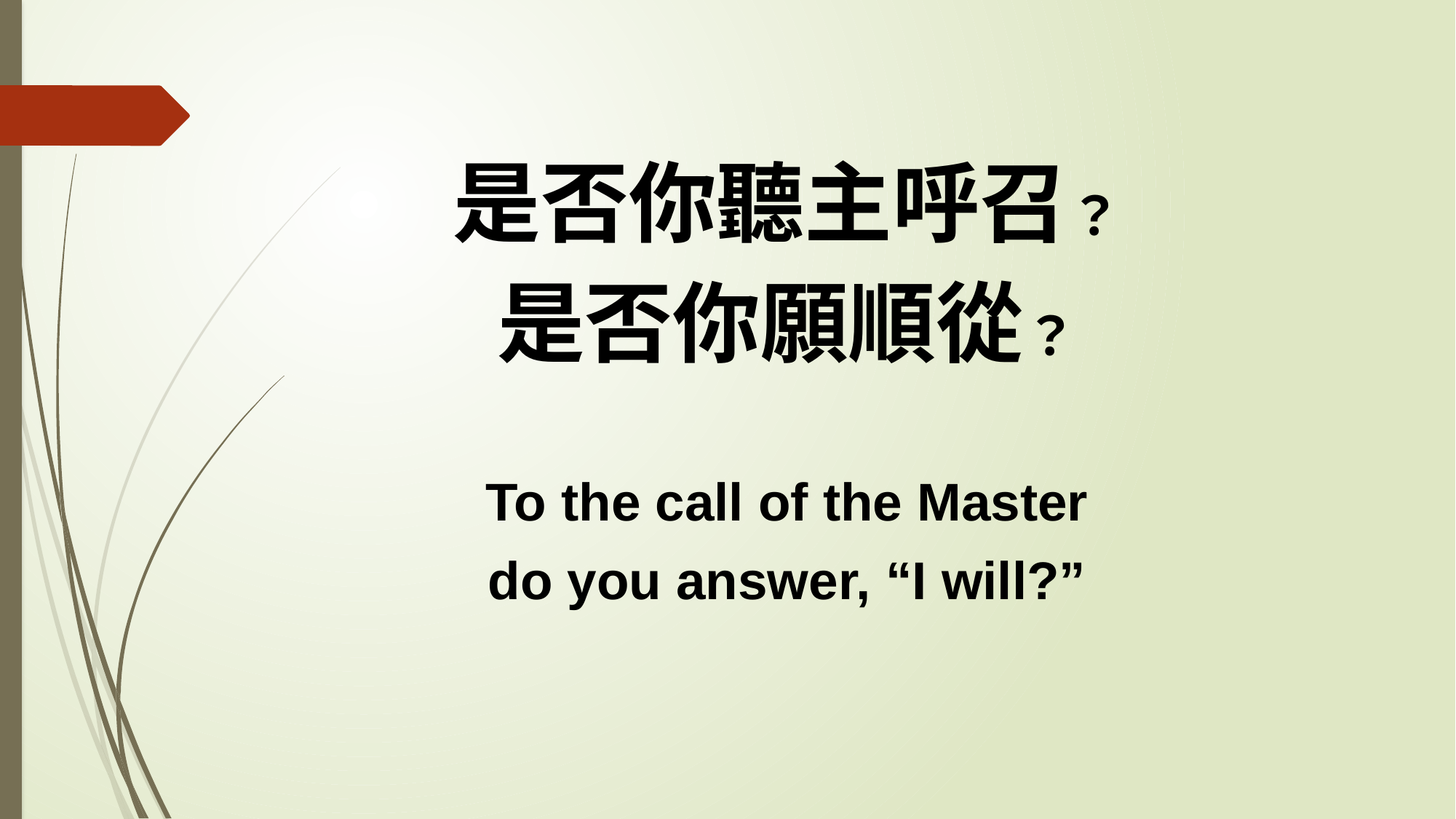

是否你聽主呼召？
是否你願順從？

To the call of the Master
do you answer, “I will?”